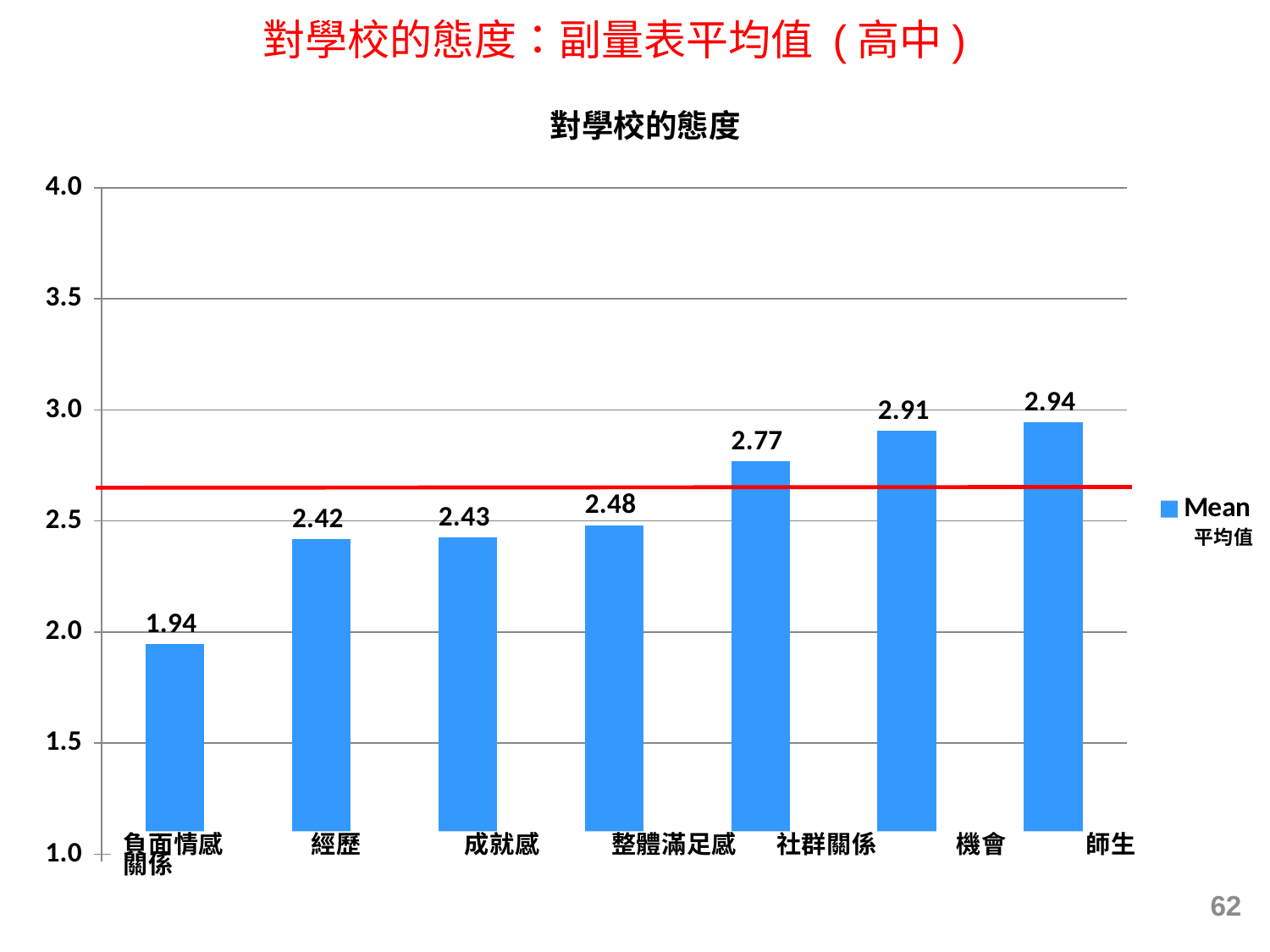

對學校的態度：副量表平均值 (高中)

### Chart: 對學校的態度

| Category | Mean |
|---|---|
| Negative Affect | 1.944802333175985 |
| Achievement | 2.418801985464315 |
| Experience | 2.4261429758935726 |
| General Satisfaction | 2.4814781205502703 |
| Opportunity | 2.769200947211801 |
| Teacher Student Relationship | 2.9062433643035703 |
| Social Integration | 2.942969241084529 |
62